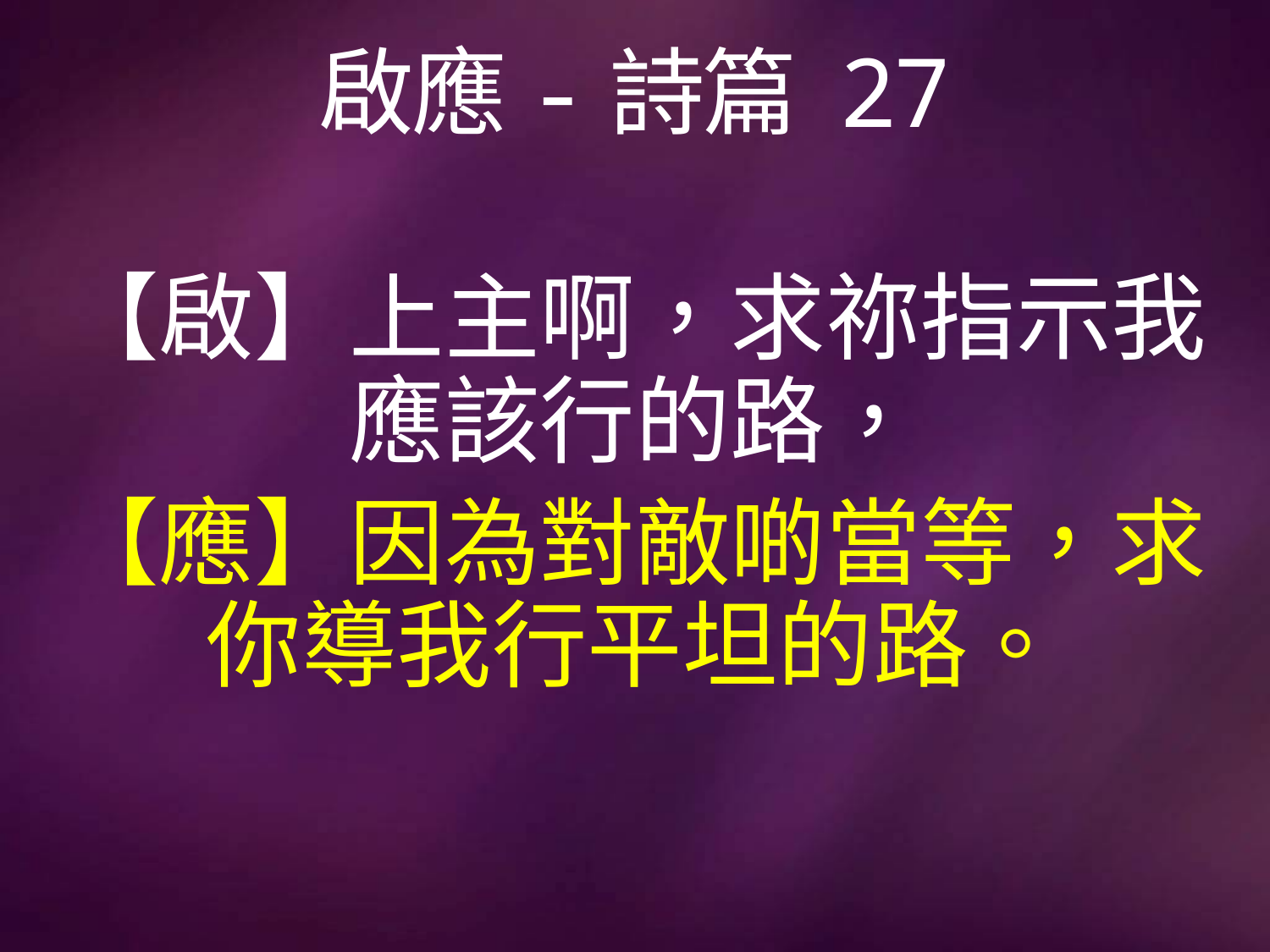

# 啟應-詩篇 27
【啟】上主啊，求祢指示我應該行的路，
【應】因為對敵啲當等，求你導我行平坦的路。